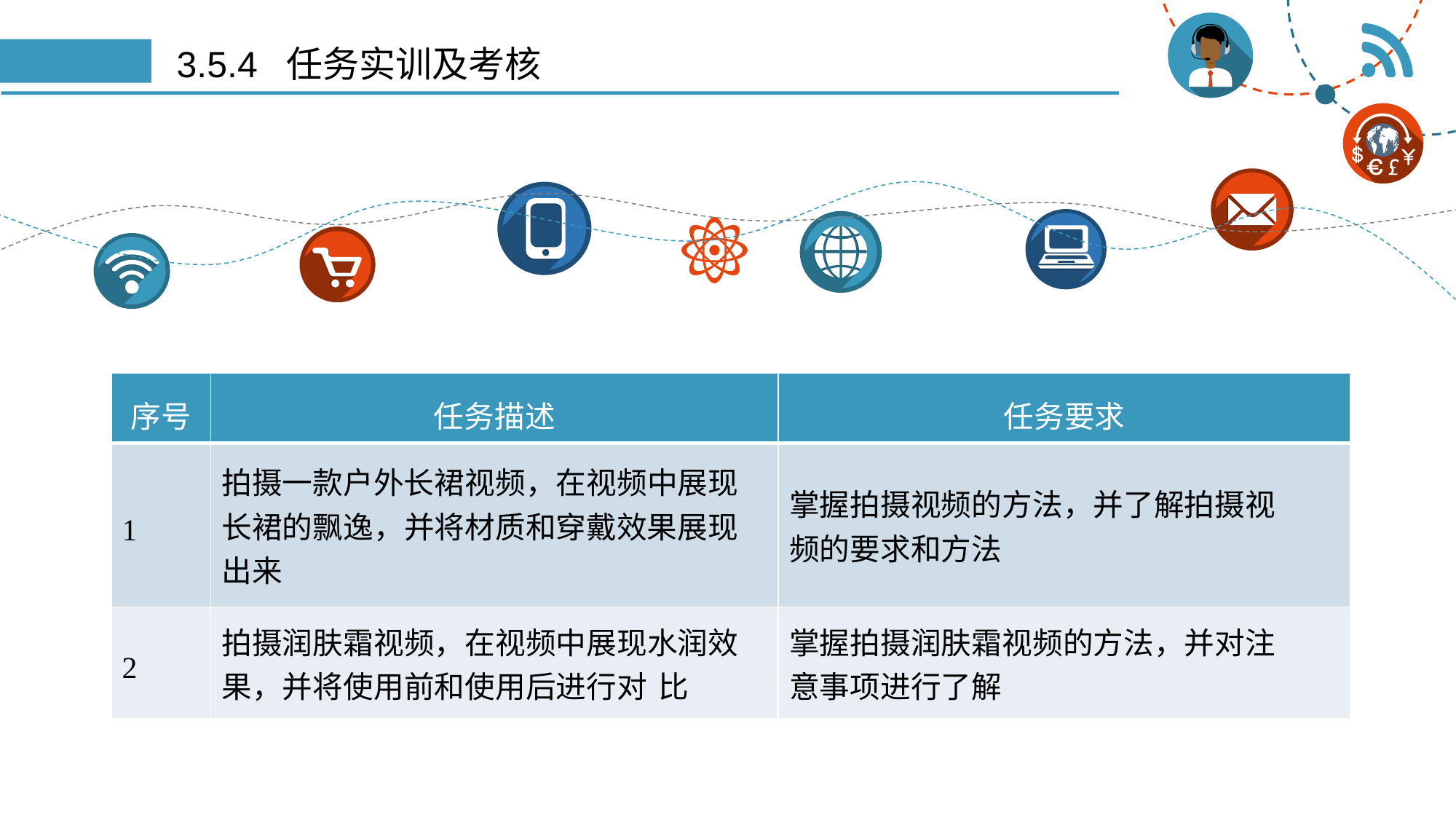

# 3.5.4  任务实训及考核

| 序号 | 任务描述 | 任务要求 |
| --- | --- | --- |
| 1 | 拍摄一款户外长裙视频，在视频中展现 长裙的飘逸，并将材质和穿戴效果展现 出来 | 掌握拍摄视频的方法，并了解拍摄视 频的要求和方法 |
| 2 | 拍摄润肤霜视频，在视频中展现水润效 果，并将使用前和使用后进行对 比 | 掌握拍摄润肤霜视频的方法，并对注 意事项进行了解 |